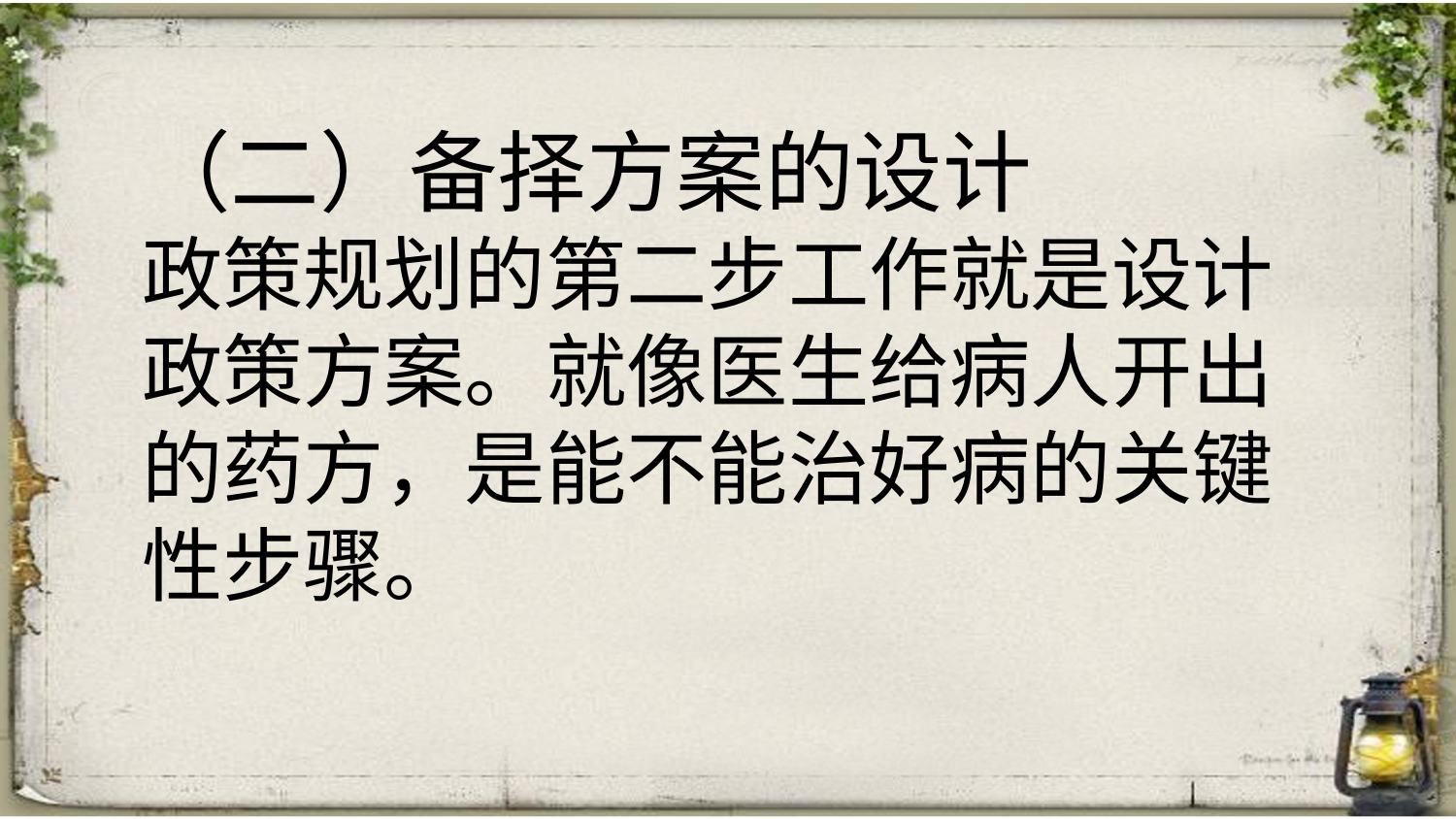

（二）备择方案的设计
政策规划的第二步工作就是设计政策方案。就像医生给病人开出的药方，是能不能治好病的关键性步骤。